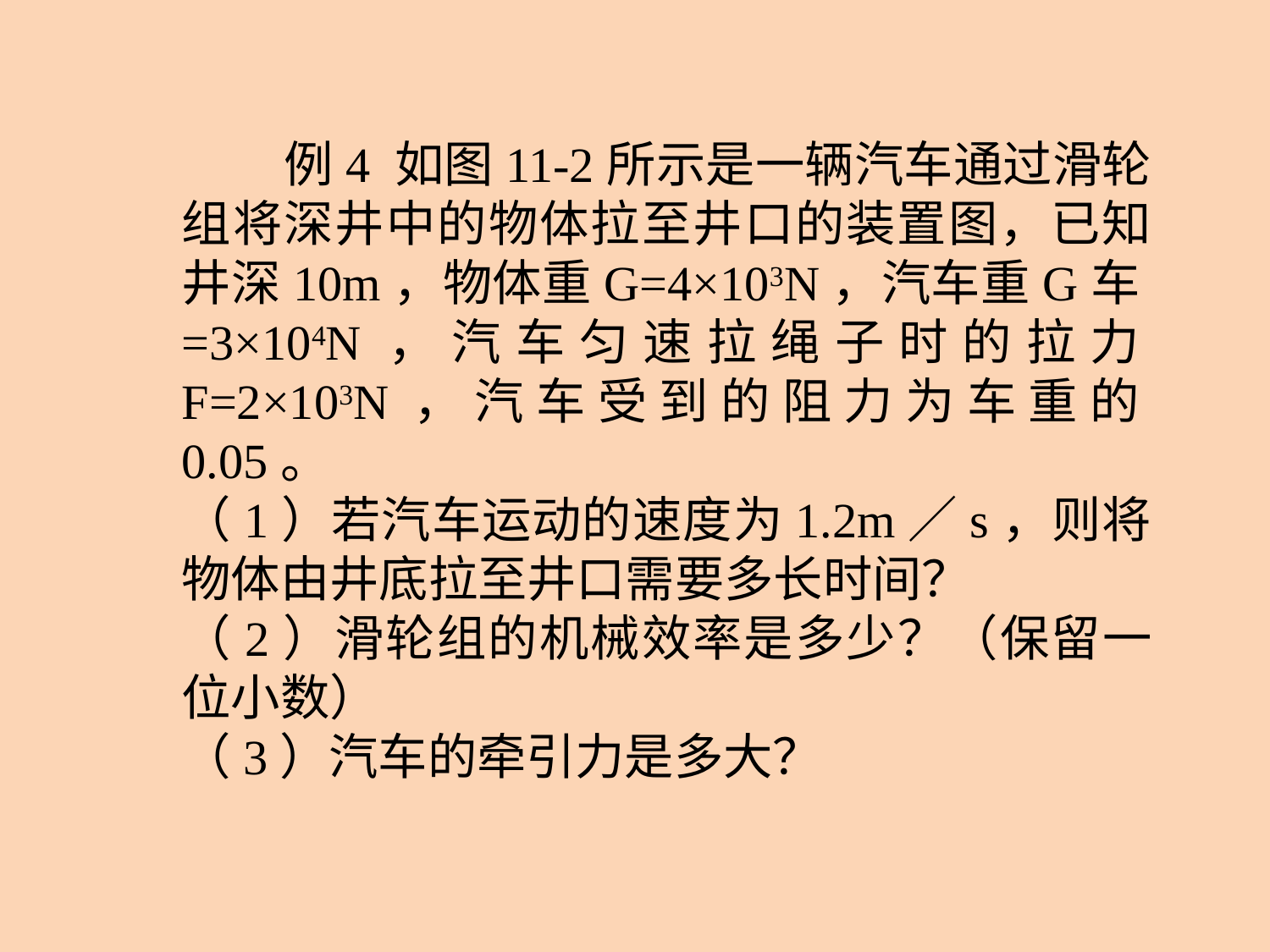

例4 如图11-2所示是一辆汽车通过滑轮组将深井中的物体拉至井口的装置图，已知井深10m，物体重G=4×103N，汽车重G车=3×104N，汽车匀速拉绳子时的拉力F=2×103N，汽车受到的阻力为车重的0.05。
（1）若汽车运动的速度为1.2m／s，则将物体由井底拉至井口需要多长时间？
（2）滑轮组的机械效率是多少？（保留一位小数）
（3）汽车的牵引力是多大？